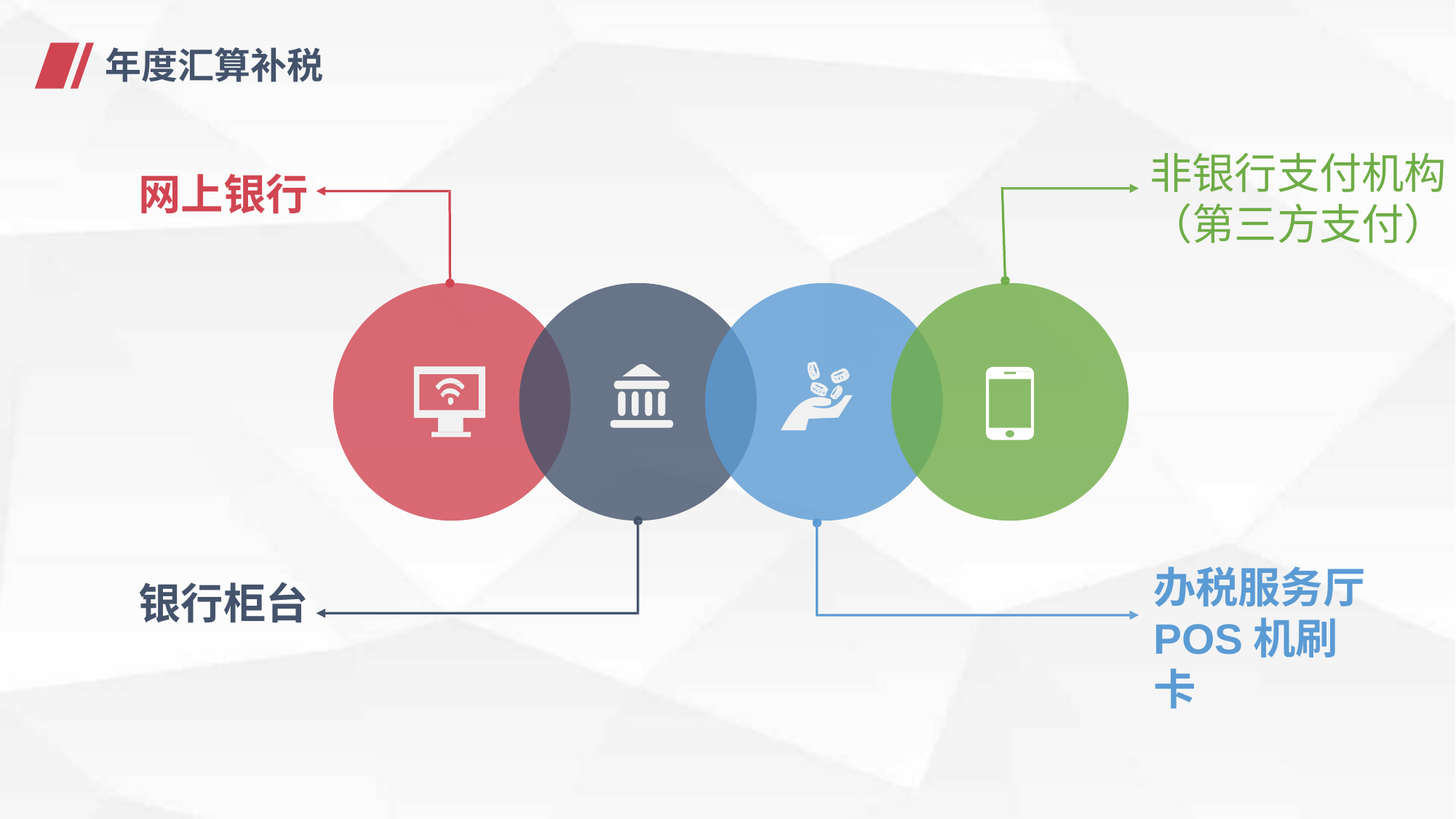

年度汇算补税

# 非银行支付机构 （第三方支付）
网上银行

办税服务厅
POS机刷卡
银行柜台